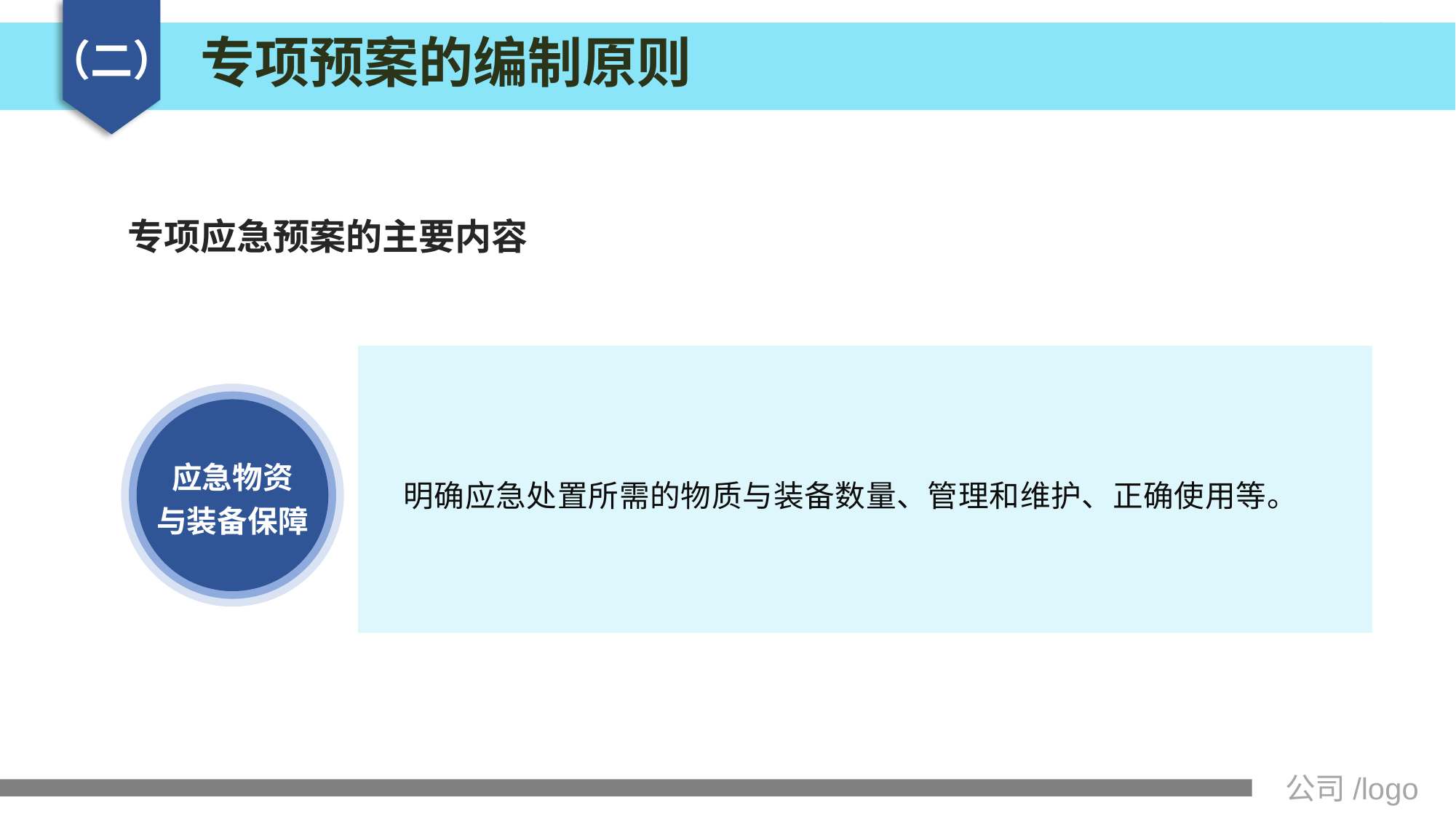

专项预案的编制原则
（二）
专项应急预案的主要内容

应急物资
与装备保障
明确应急处置所需的物质与装备数量、管理和维护、正确使用等。
公司/logo